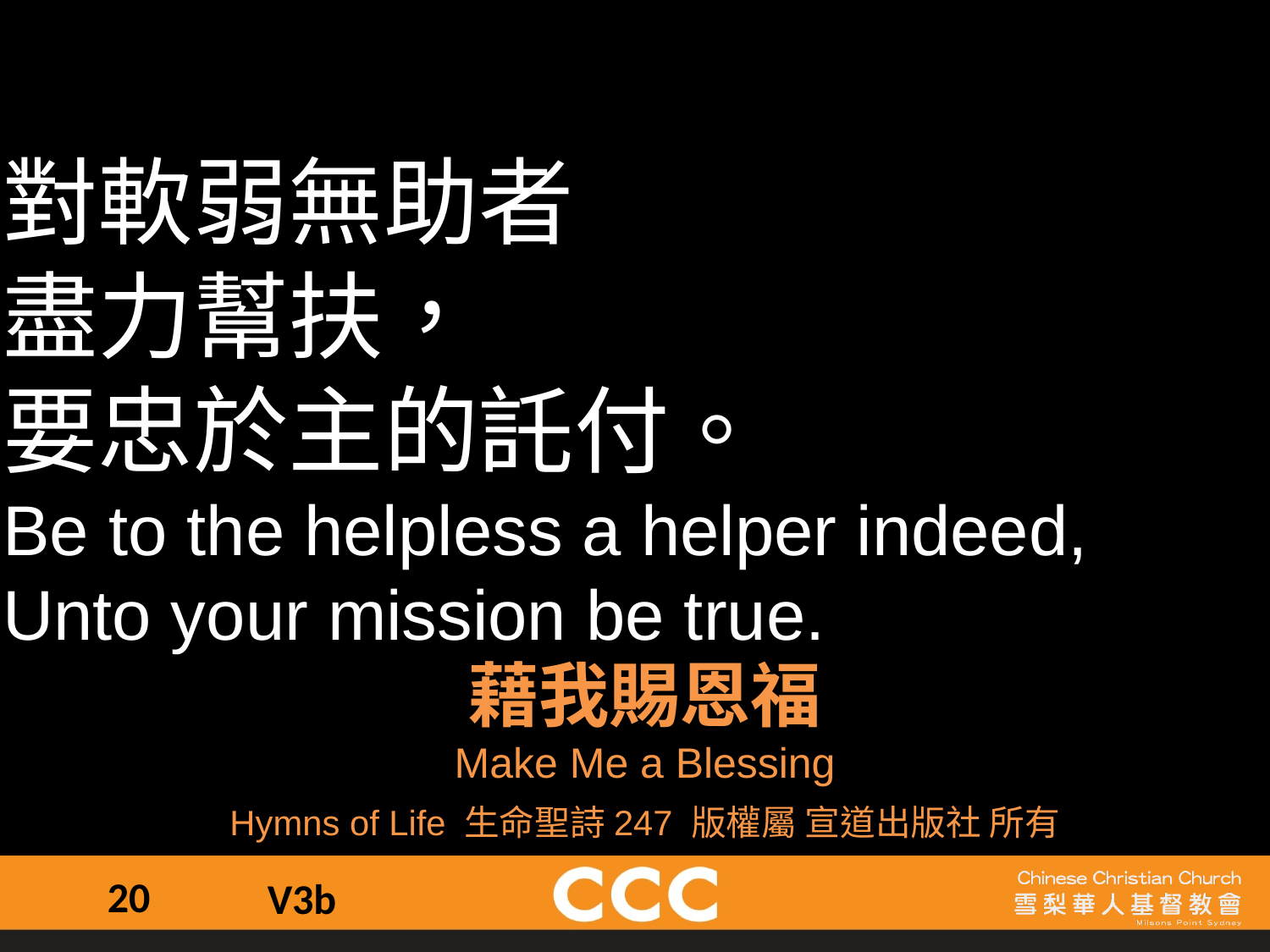

對軟弱無助者
盡力幫扶，
要忠於主的託付。
Be to the helpless a helper indeed,
Unto your mission be true.
藉我賜恩福
Make Me a Blessing
Hymns of Life 生命聖詩247 版權屬 宣道出版社 所有
20
V3b